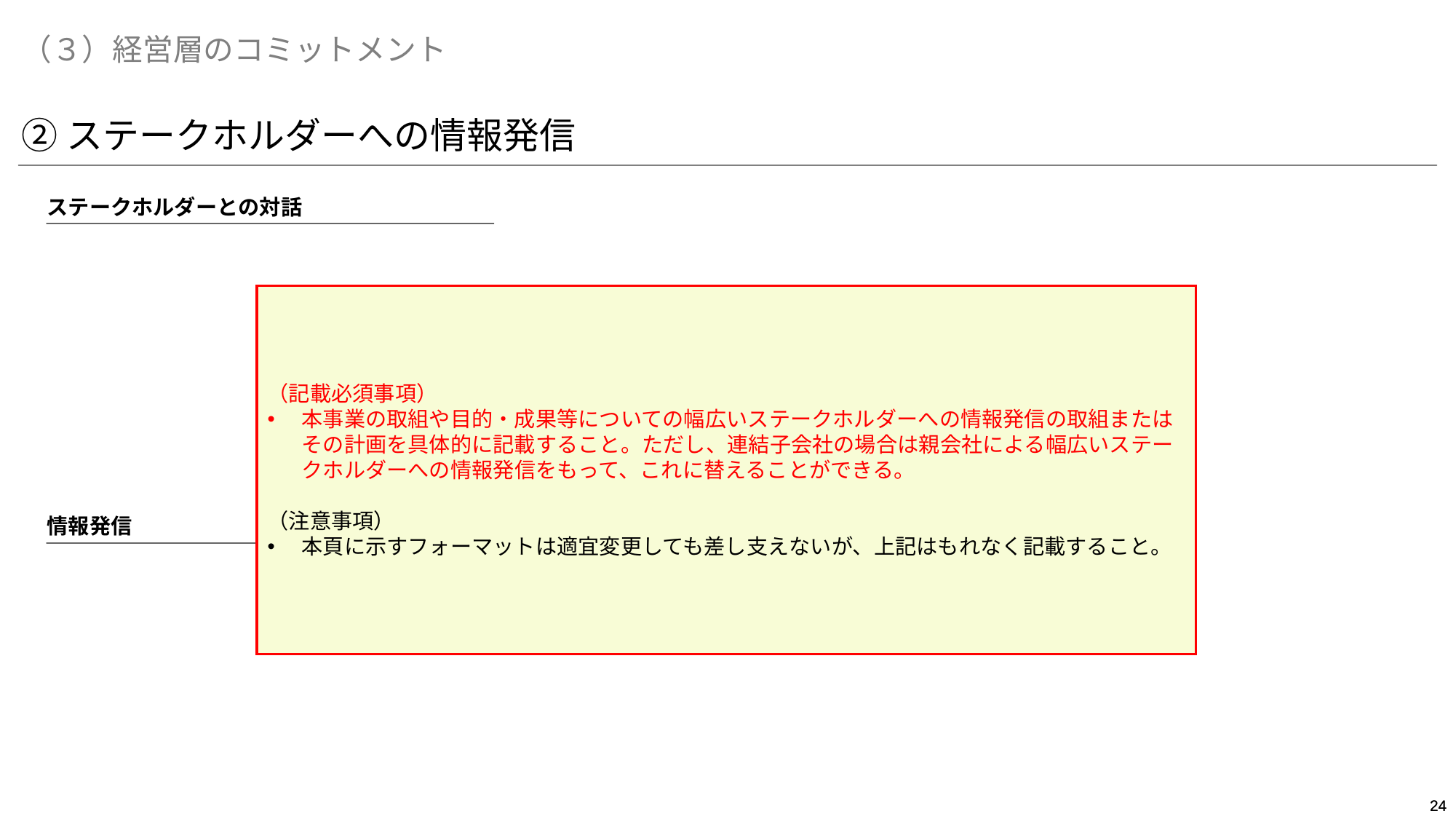

（３）経営層のコミットメント
②ステークホルダーへの情報発信
ステークホルダーとの対話
（記載必須事項）
本事業の取組や目的・成果等についての幅広いステークホルダーへの情報発信の取組またはその計画を具体的に記載すること。ただし、連結子会社の場合は親会社による幅広いステークホルダーへの情報発信をもって、これに替えることができる。

（注意事項）
本頁に示すフォーマットは適宜変更しても差し支えないが、上記はもれなく記載すること。
情報発信